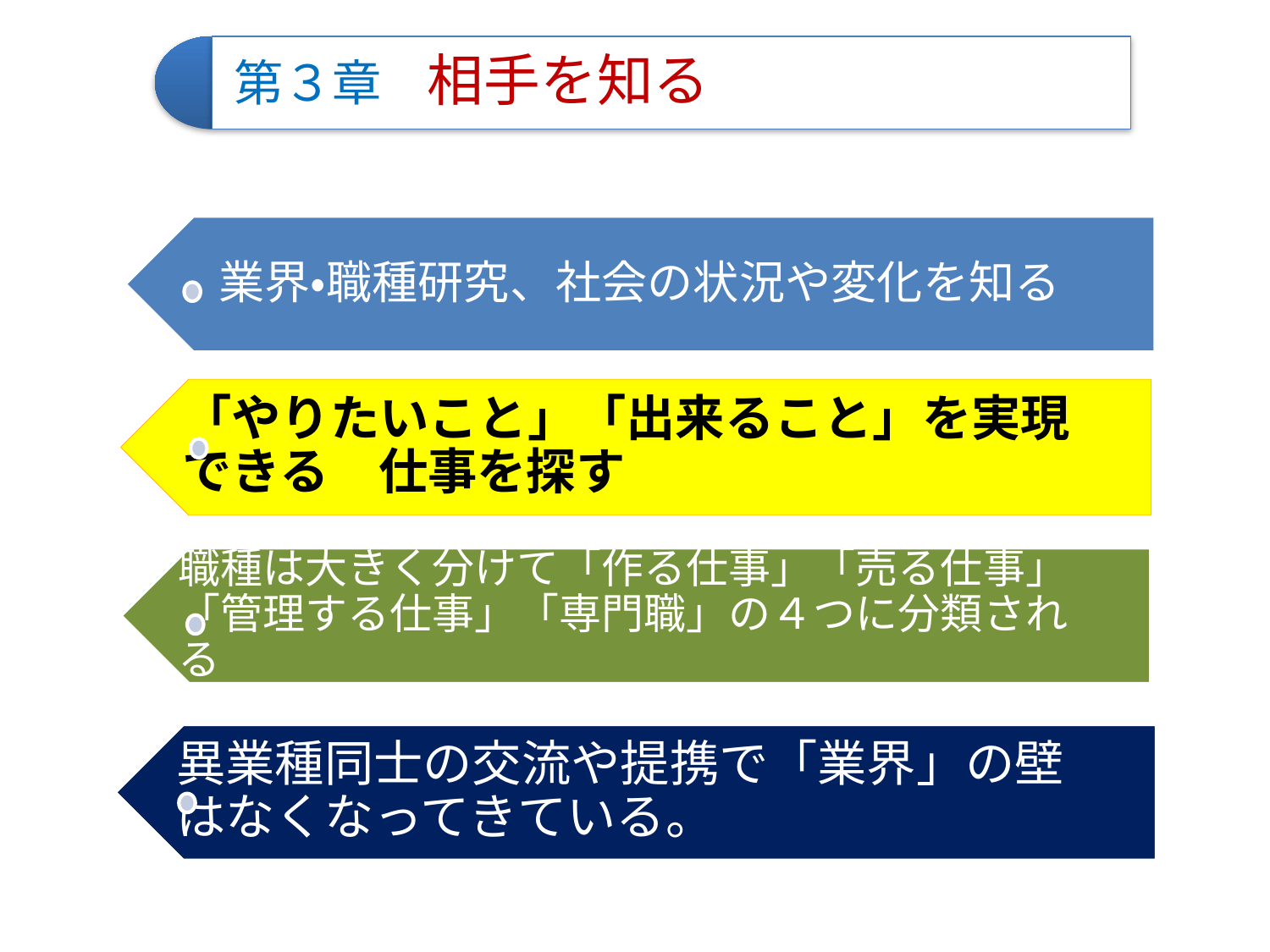

第３章　相手を知る

業界・職種研究、社会の状況や変化を知る
「やりたいこと」「出来ること」を実現できる　仕事を探す
職種は大きく分けて「作る仕事」「売る仕事」「管理する仕事」「専門職」の４つに分類される
異業種同士の交流や提携で「業界」の壁はなくなってきている。